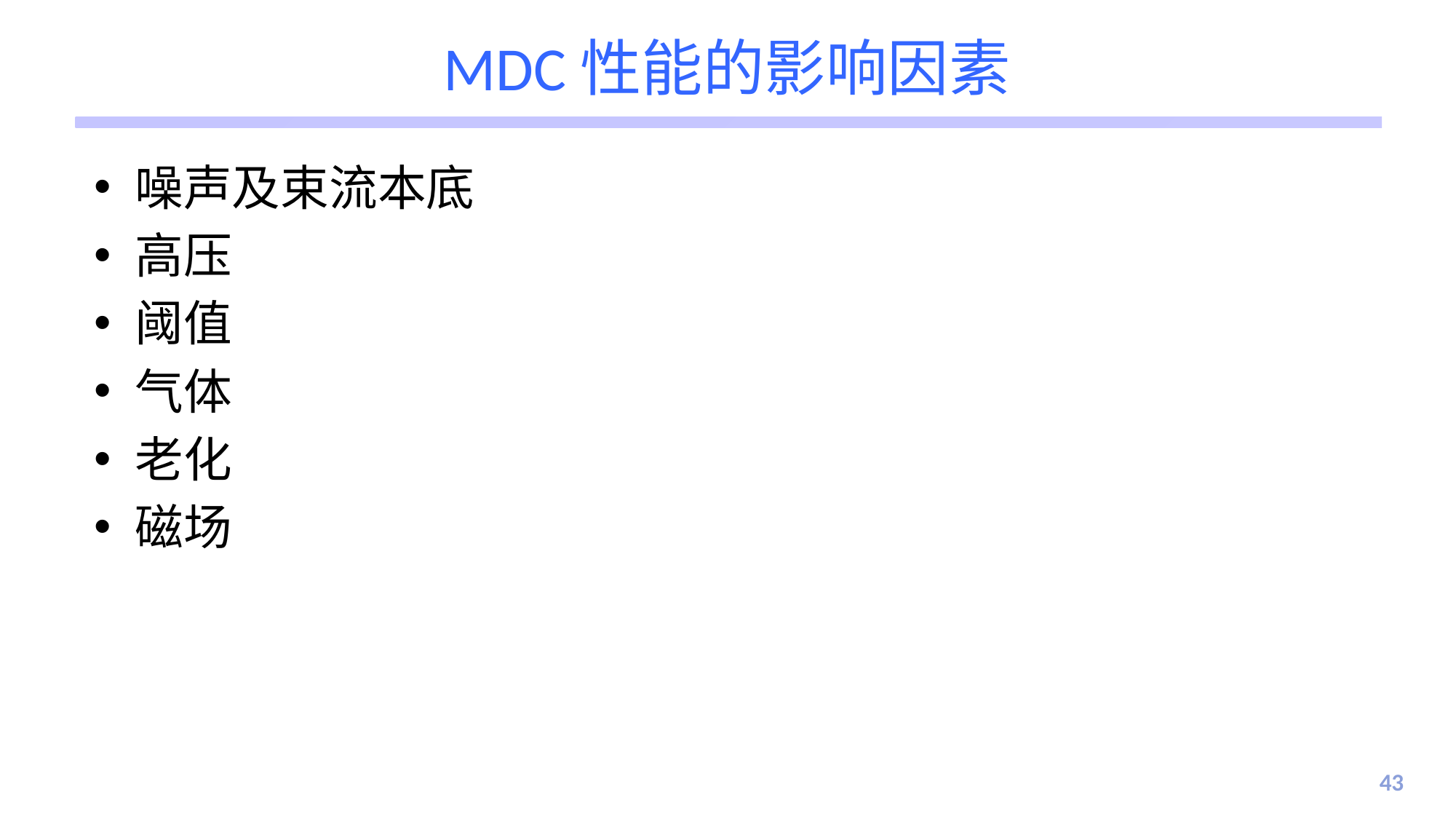

# MDC性能的影响因素
噪声及束流本底
高压
阈值
气体
老化
磁场
43